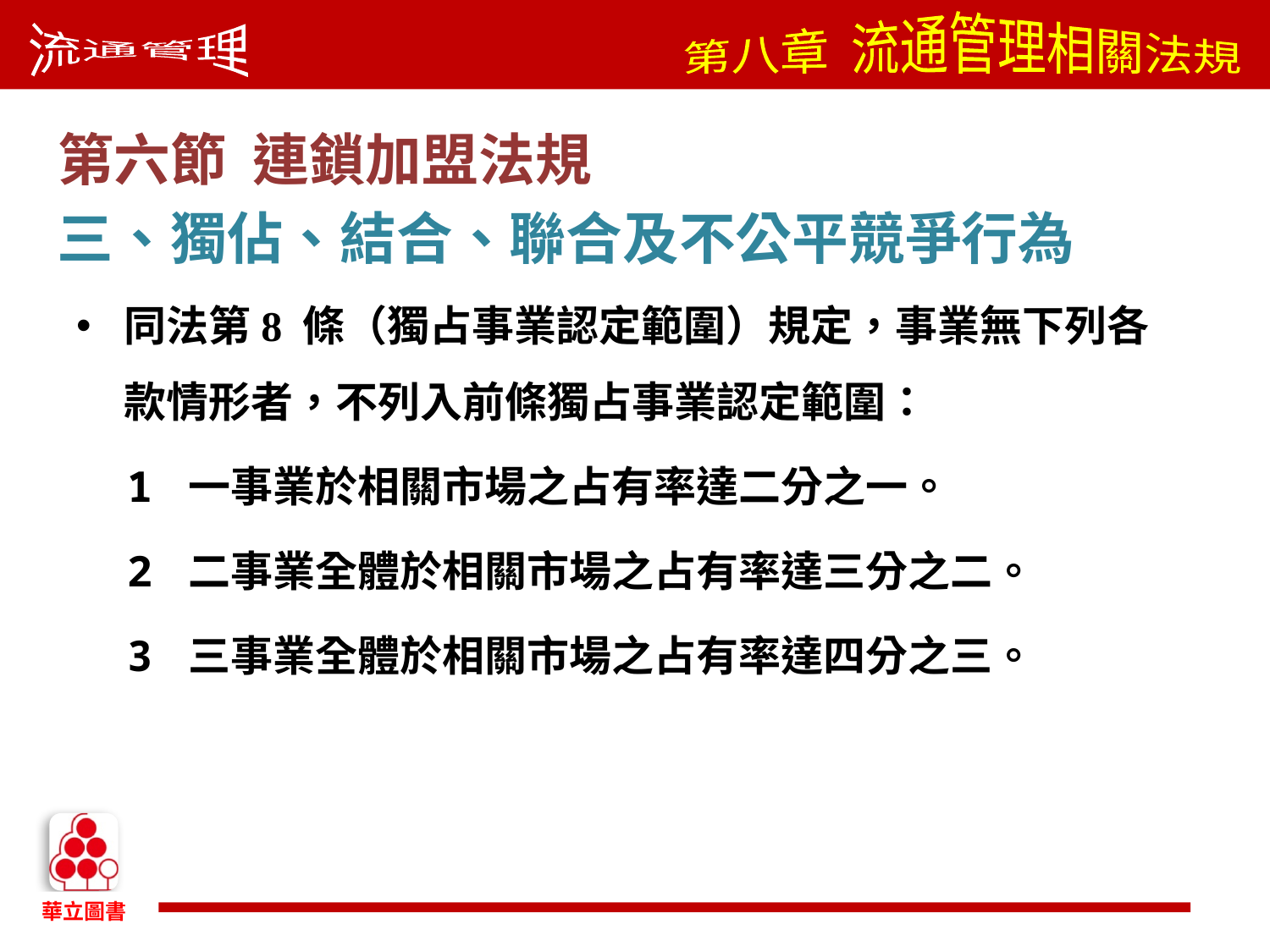

第六節  連鎖加盟法規
三、獨佔、結合、聯合及不公平競爭行為
同法第8 條（獨占事業認定範圍）規定，事業無下列各款情形者，不列入前條獨占事業認定範圍：
  1 一事業於相關市場之占有率達二分之一。
  2 二事業全體於相關市場之占有率達三分之二。
  3 三事業全體於相關市場之占有率達四分之三。